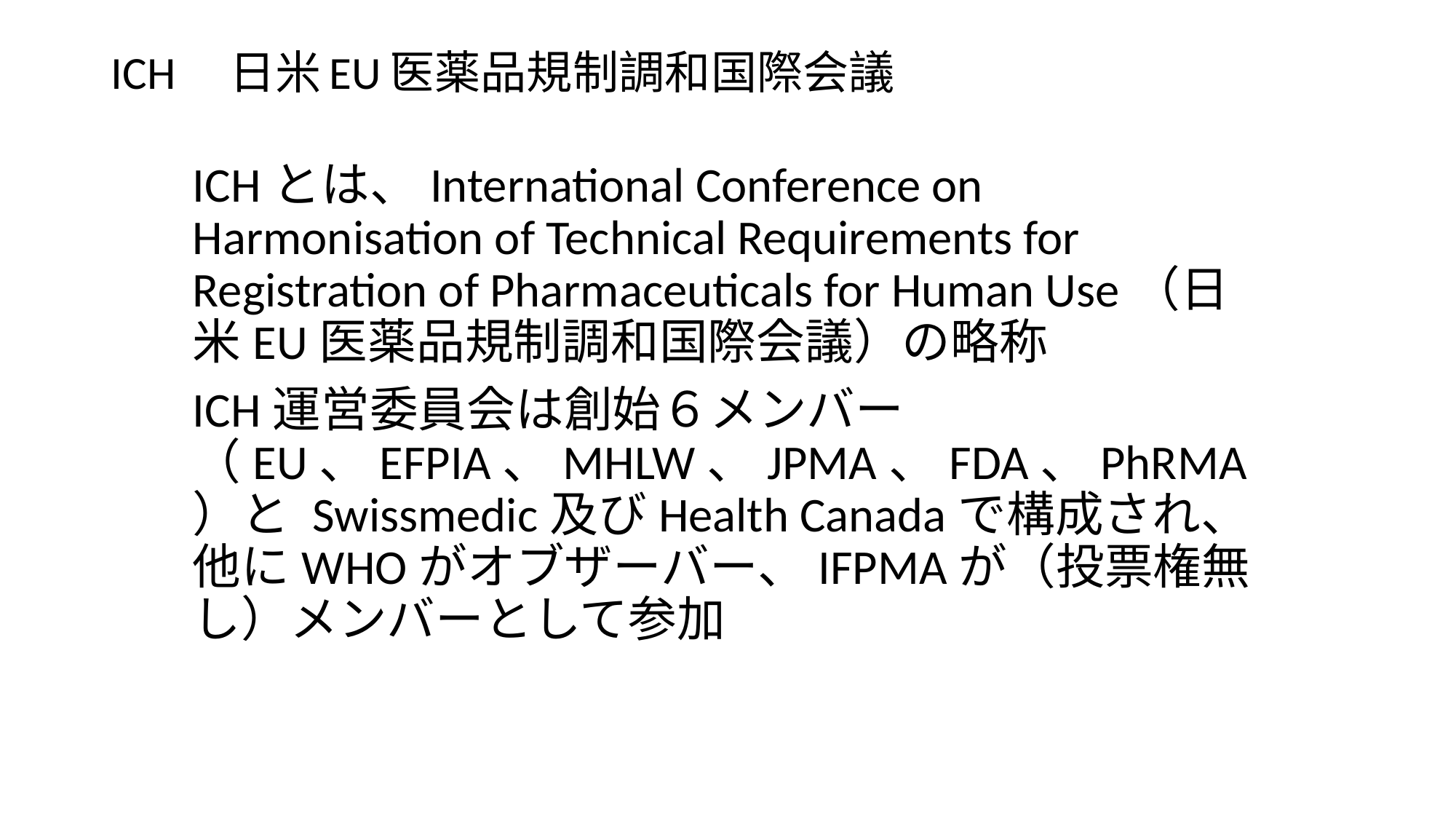

# ICH　日米EU医薬品規制調和国際会議
ICHとは、International Conference on Harmonisation of Technical Requirements for Registration of Pharmaceuticals for Human Use（日米EU医薬品規制調和国際会議）の略称
ICH運営委員会は創始６メンバー（EU、EFPIA、MHLW、JPMA、FDA、PhRMA）と Swissmedic及びHealth Canadaで構成され、他にWHOがオブザーバー、IFPMAが（投票権無し）メンバーとして参加